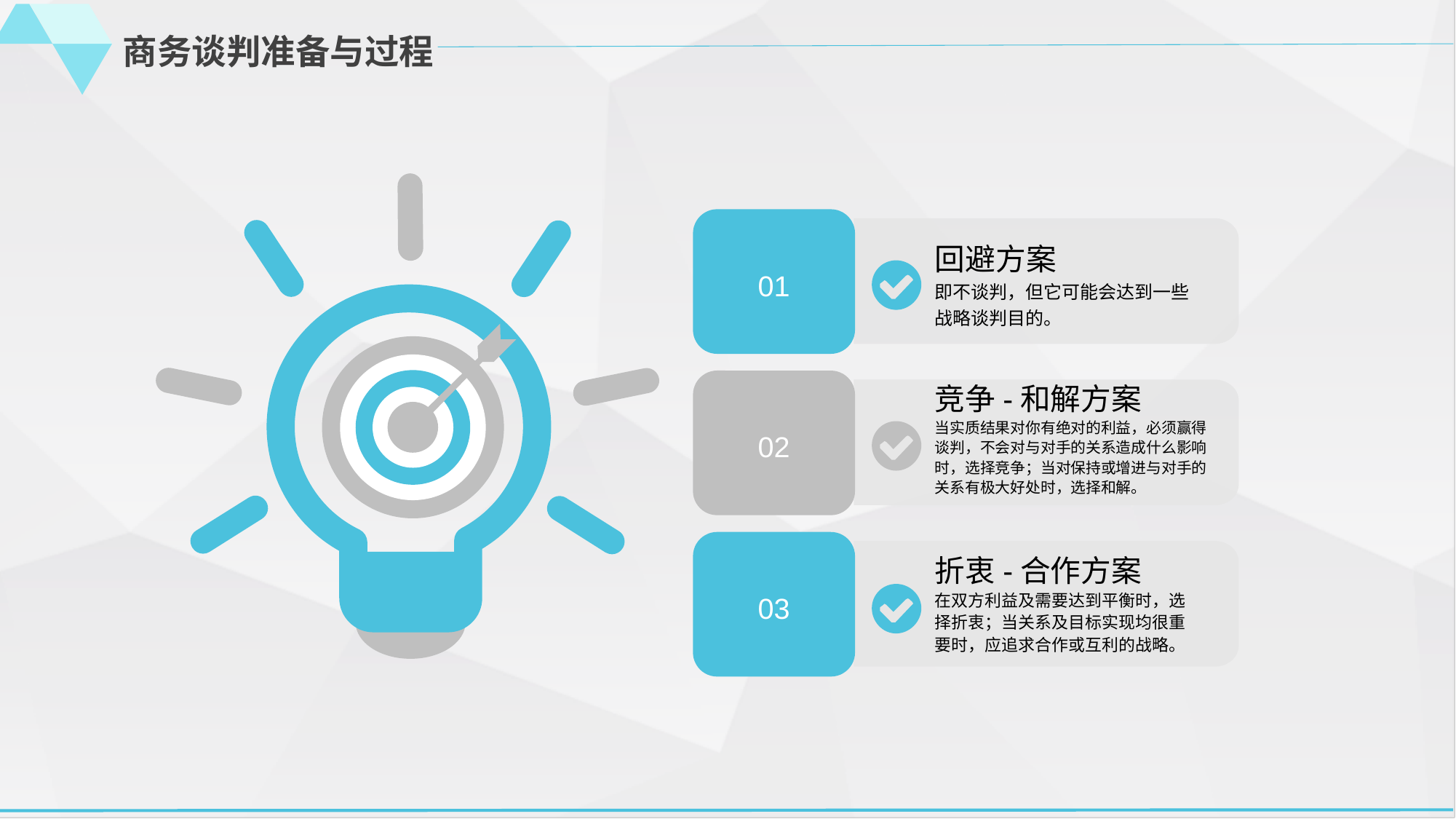

商务谈判准备与过程

01

回避方案
即不谈判，但它可能会达到一些战略谈判目的。

02
竞争-和解方案
当实质结果对你有绝对的利益，必须赢得谈判，不会对与对手的关系造成什么影响时，选择竞争；当对保持或增进与对手的关系有极大好处时，选择和解。

03

折衷-合作方案
在双方利益及需要达到平衡时，选择折衷；当关系及目标实现均很重要时，应追求合作或互利的战略。